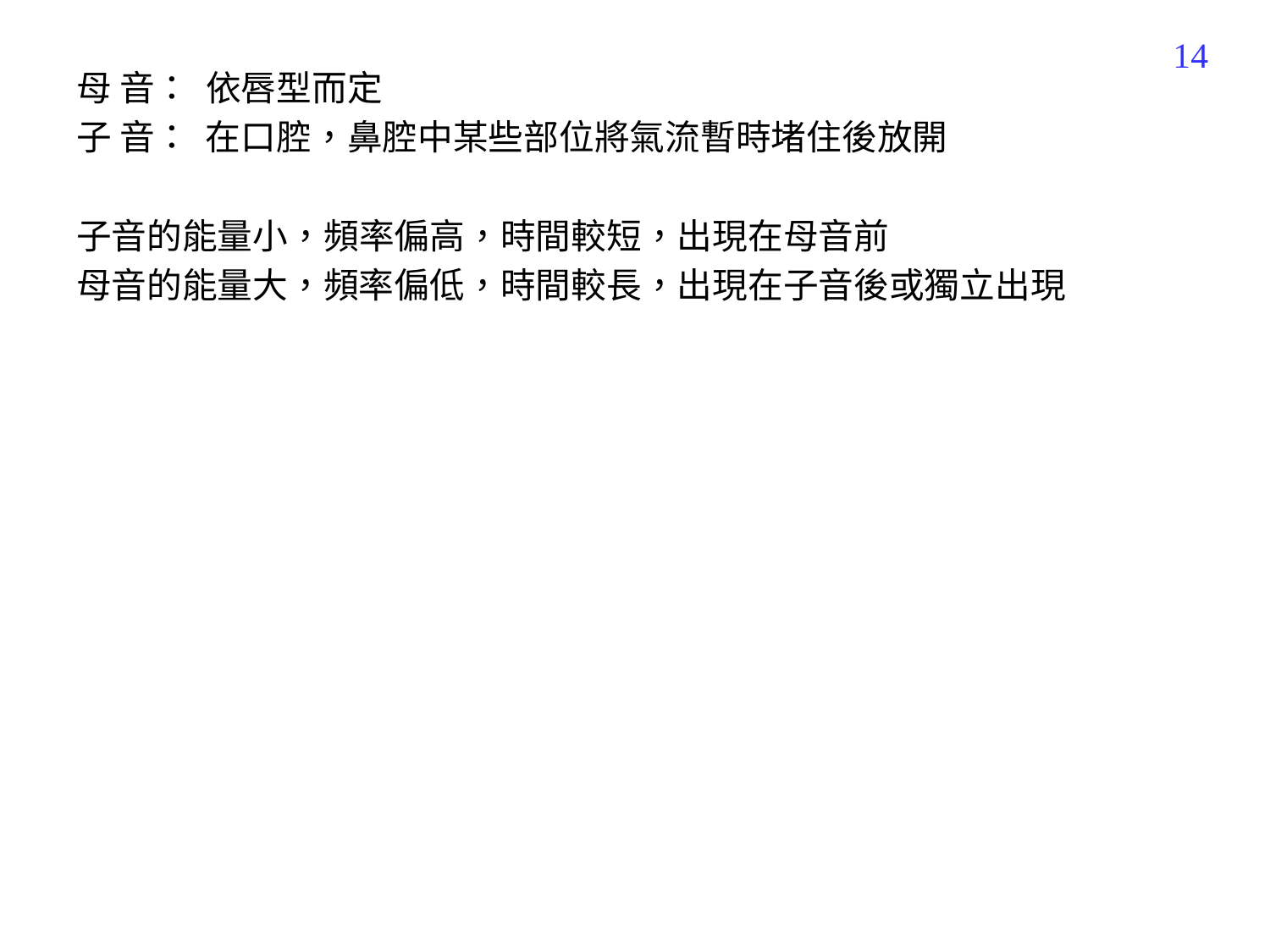

14
母 音：  依唇型而定
子 音：  在口腔，鼻腔中某些部位將氣流暫時堵住後放開

子音的能量小，頻率偏高，時間較短，出現在母音前
母音的能量大，頻率偏低，時間較長，出現在子音後或獨立出現